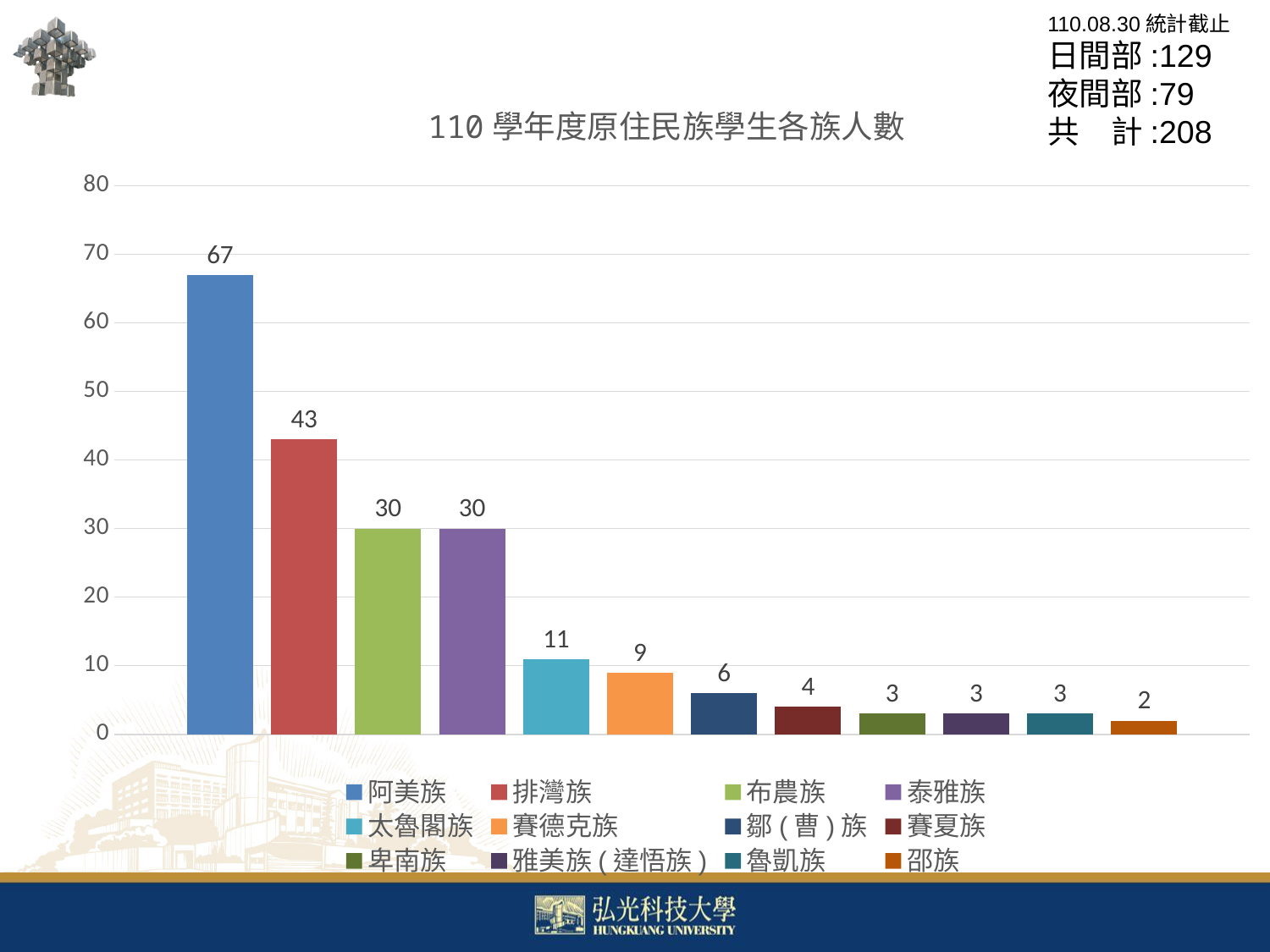

110.08.30統計截止
日間部:129
夜間部:79
共間計:208

### Chart: 110學年度原住民族學生各族人數

| Category | 阿美族 | 排灣族 | 布農族 | 泰雅族 | 太魯閣族 | 賽德克族 | 鄒(曹)族 | 賽夏族 | 卑南族 | 雅美族(達悟族) | 魯凱族 | 邵族 |
|---|---|---|---|---|---|---|---|---|---|---|---|---|